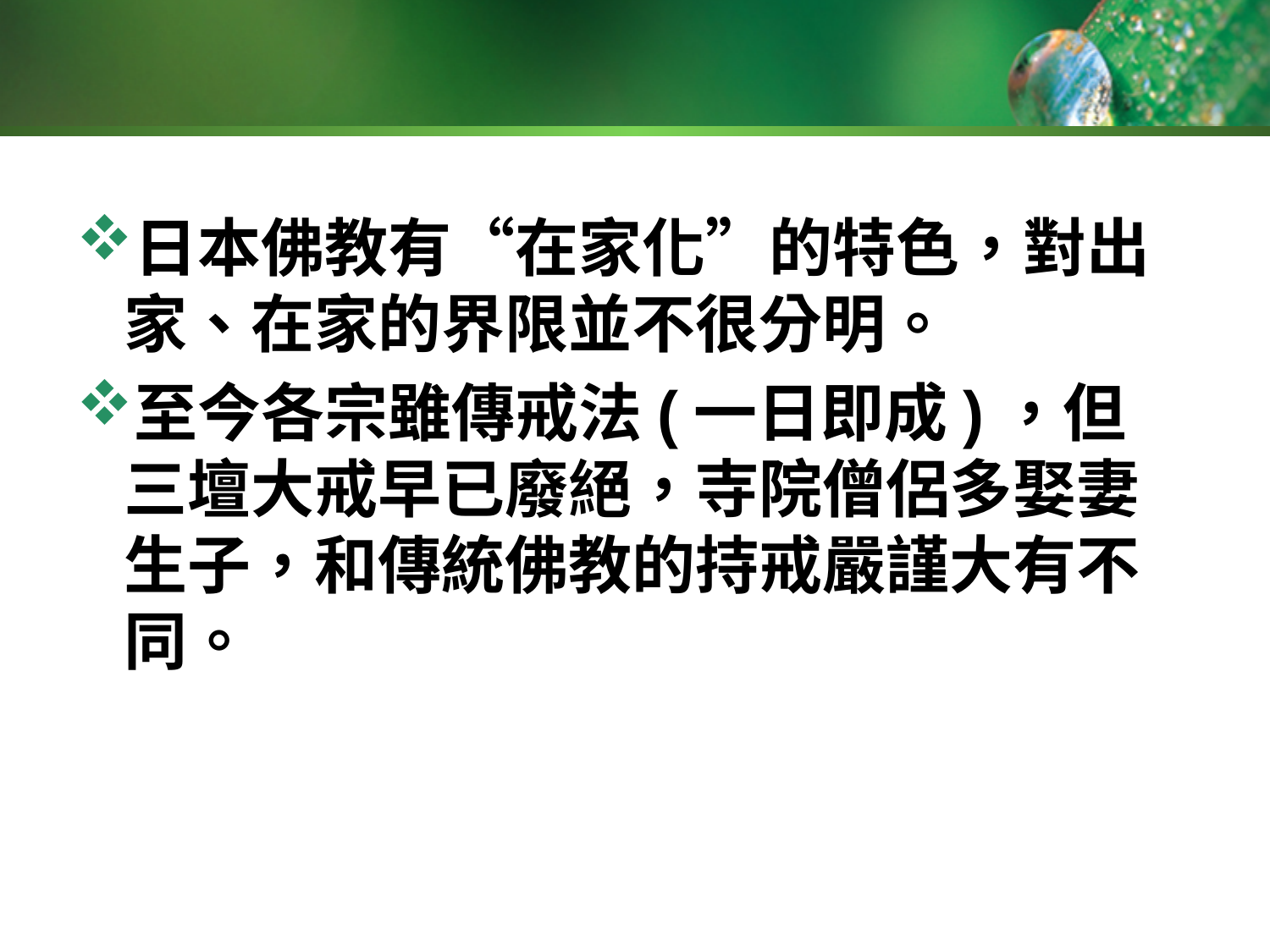

#
日本佛教有“在家化”的特色，對出家、在家的界限並不很分明。
至今各宗雖傳戒法(一日即成)，但三壇大戒早已廢絕，寺院僧侶多娶妻生子，和傳統佛教的持戒嚴謹大有不同。